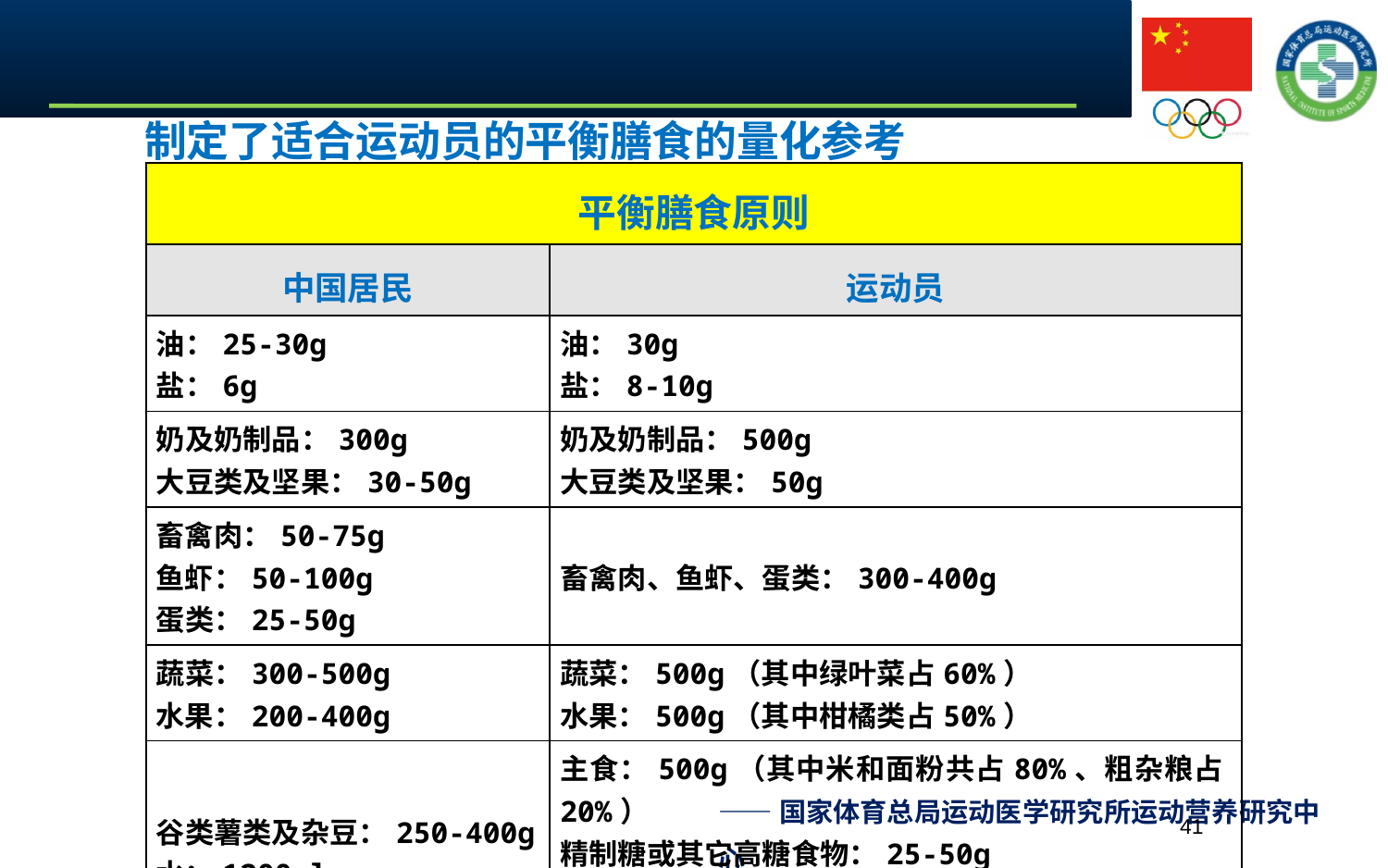

制定了适合运动员的平衡膳食的量化参考
| 平衡膳食原则 |  |
| --- | --- |
| 中国居民 | 运动员 |
| 油：25-30g 盐：6g | 油：30g 盐：8-10g |
| 奶及奶制品：300g 大豆类及坚果：30-50g | 奶及奶制品：500g 大豆类及坚果：50g |
| 畜禽肉：50-75g 鱼虾：50-100g 蛋类：25-50g | 畜禽肉、鱼虾、蛋类：300-400g |
| 蔬菜：300-500g 水果：200-400g | 蔬菜：500g（其中绿叶菜占60%） 水果：500g（其中柑橘类占50%） |
| 谷类薯类及杂豆：250-400g 水：1200ml | 主食：500g（其中米和面粉共占80%、粗杂粮占20%） 精制糖或其它高糖食物：25-50g 饮料：500-1500ml，...... 果汁：200ml |
41